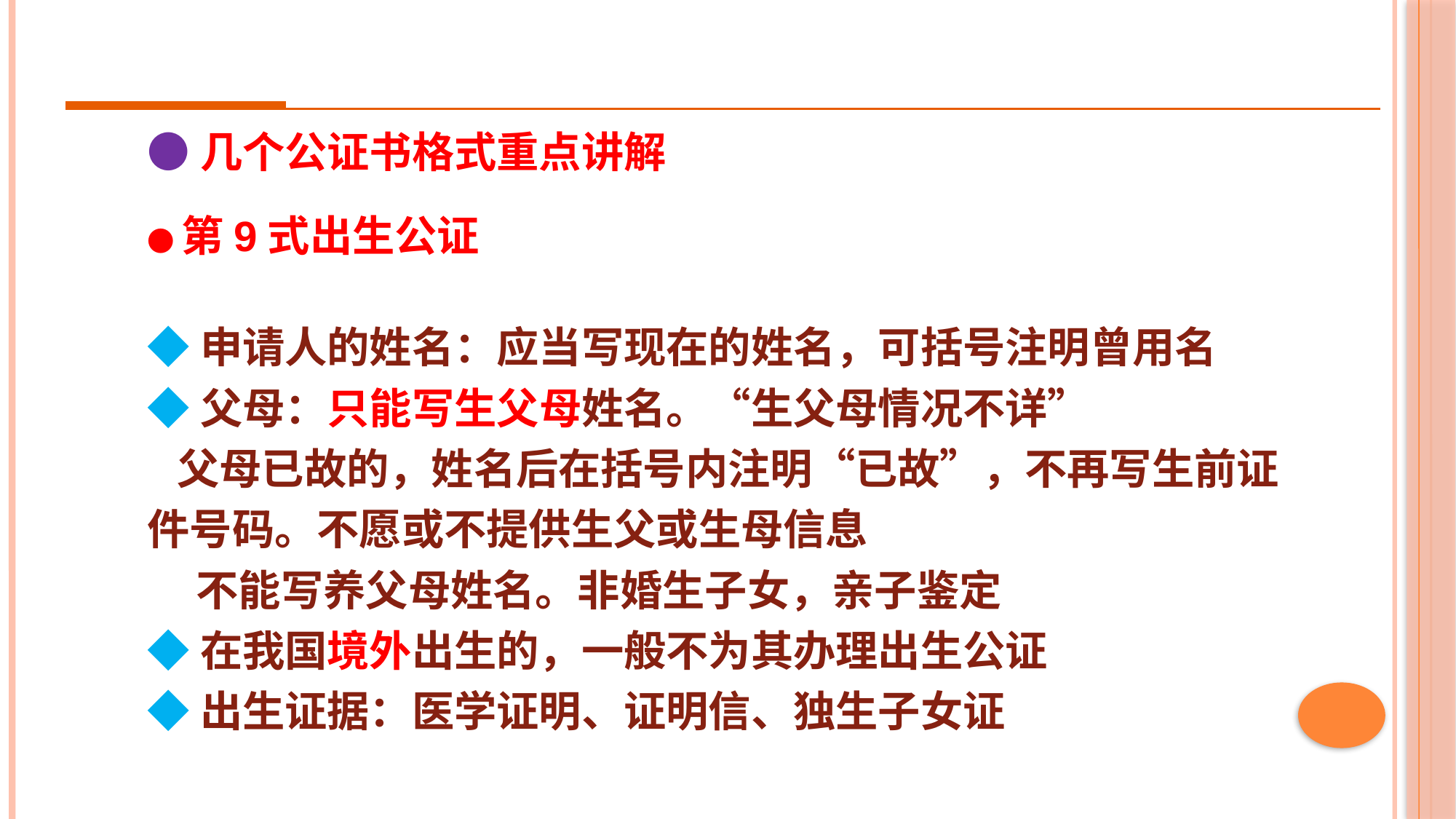

●几个公证书格式重点讲解

●第9式出生公证

◆申请人的姓名：应当写现在的姓名，可括号注明曾用名
◆父母：只能写生父母姓名。“生父母情况不详”
  父母已故的，姓名后在括号内注明“已故”，不再写生前证件号码。不愿或不提供生父或生母信息
    不能写养父母姓名。非婚生子女，亲子鉴定
◆在我国境外出生的，一般不为其办理出生公证
◆出生证据：医学证明、证明信、独生子女证